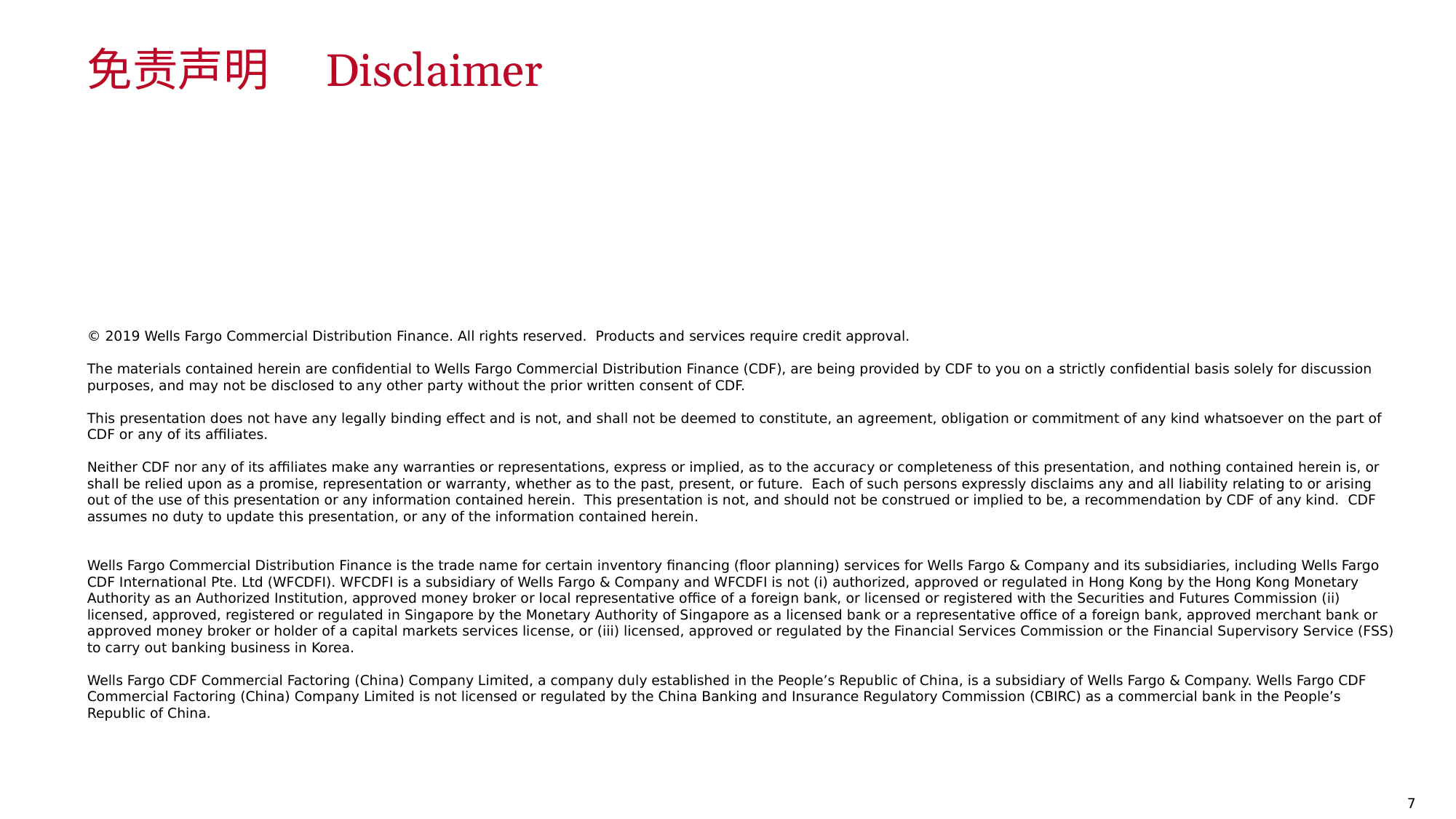

# 免责声明　Disclaimer

© 2019 Wells Fargo Commercial Distribution Finance. All rights reserved.  Products and services require credit approval.
The materials contained herein are confidential to Wells Fargo Commercial Distribution Finance (CDF), are being provided by CDF to you on a strictly confidential basis solely for discussion purposes, and may not be disclosed to any other party without the prior written consent of CDF.
This presentation does not have any legally binding effect and is not, and shall not be deemed to constitute, an agreement, obligation or commitment of any kind whatsoever on the part of CDF or any of its affiliates.
Neither CDF nor any of its affiliates make any warranties or representations, express or implied, as to the accuracy or completeness of this presentation, and nothing contained herein is, or shall be relied upon as a promise, representation or warranty, whether as to the past, present, or future.  Each of such persons expressly disclaims any and all liability relating to or arising out of the use of this presentation or any information contained herein.  This presentation is not, and should not be construed or implied to be, a recommendation by CDF of any kind.  CDF assumes no duty to update this presentation, or any of the information contained herein.

Wells Fargo Commercial Distribution Finance is the trade name for certain inventory financing (floor planning) services for Wells Fargo & Company and its subsidiaries, including Wells Fargo CDF International Pte. Ltd (WFCDFI). WFCDFI is a subsidiary of Wells Fargo & Company and WFCDFI is not (i) authorized, approved or regulated in Hong Kong by the Hong Kong Monetary Authority as an Authorized Institution, approved money broker or local representative office of a foreign bank, or licensed or registered with the Securities and Futures Commission (ii) licensed, approved, registered or regulated in Singapore by the Monetary Authority of Singapore as a licensed bank or a representative office of a foreign bank, approved merchant bank or approved money broker or holder of a capital markets services license, or (iii) licensed, approved or regulated by the Financial Services Commission or the Financial Supervisory Service (FSS) to carry out banking business in Korea.

Wells Fargo CDF Commercial Factoring (China) Company Limited, a company duly established in the People’s Republic of China, is a subsidiary of Wells Fargo & Company. Wells Fargo CDF Commercial Factoring (China) Company Limited is not licensed or regulated by the China Banking and Insurance Regulatory Commission (CBIRC) as a commercial bank in the People’s Republic of China.